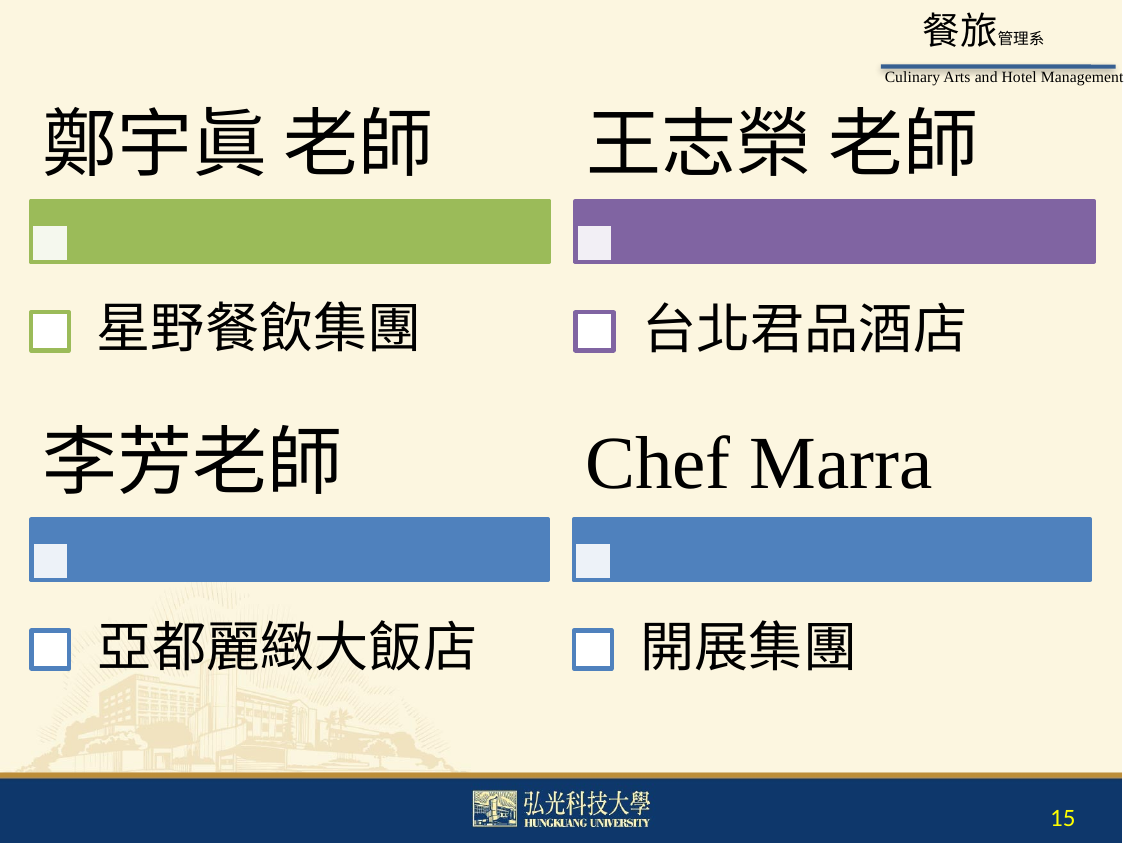

鄭宇眞 老師
星野餐飲集團
王志榮 老師
台北君品酒店
李芳老師
亞都麗緻大飯店
Chef Marra
開展集團
15